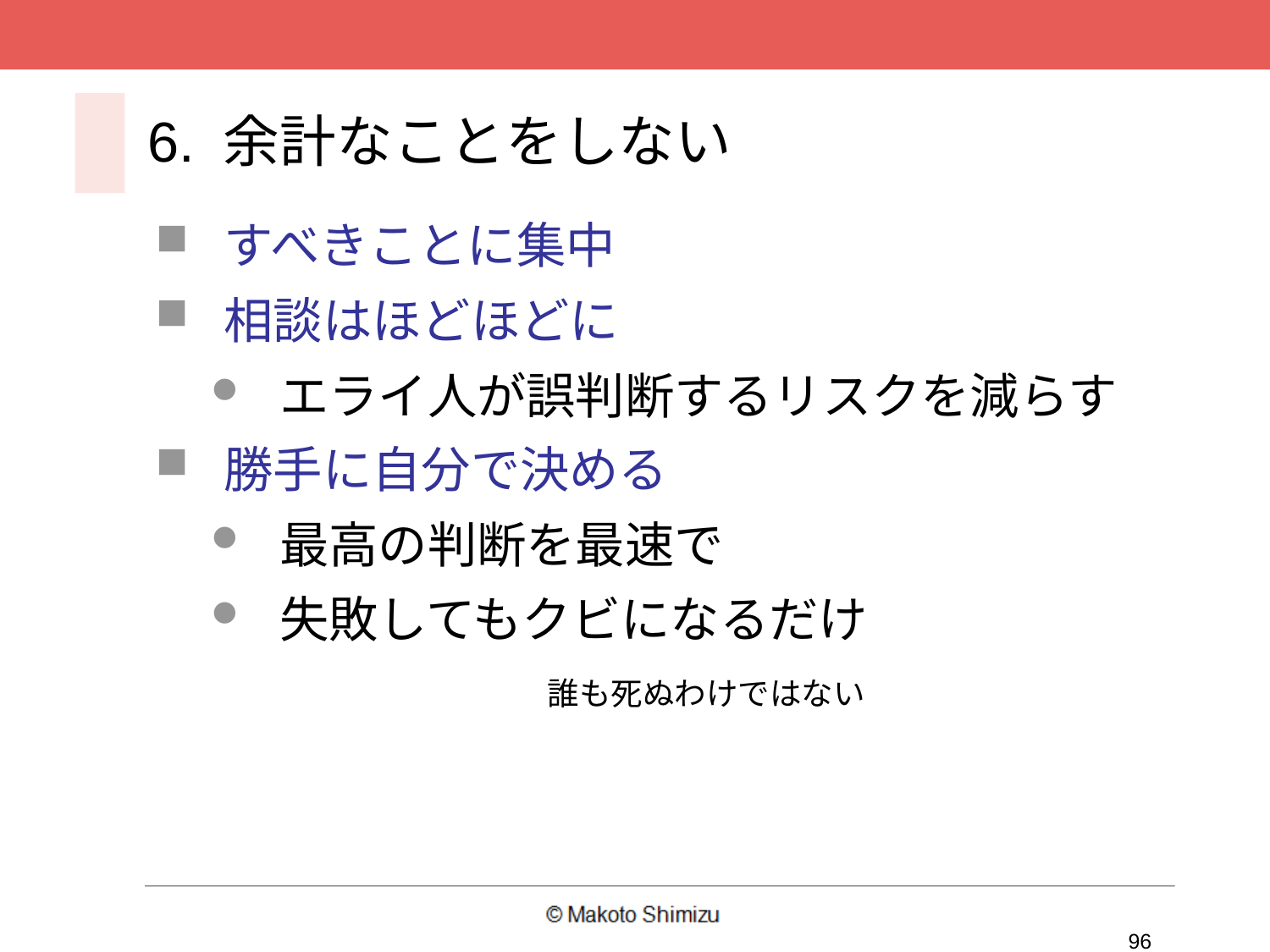

6. 余計なことをしない
すべきことに集中
相談はほどほどに
エライ人が誤判断するリスクを減らす
勝手に自分で決める
最高の判断を最速で
失敗してもクビになるだけ
誰も死ぬわけではない